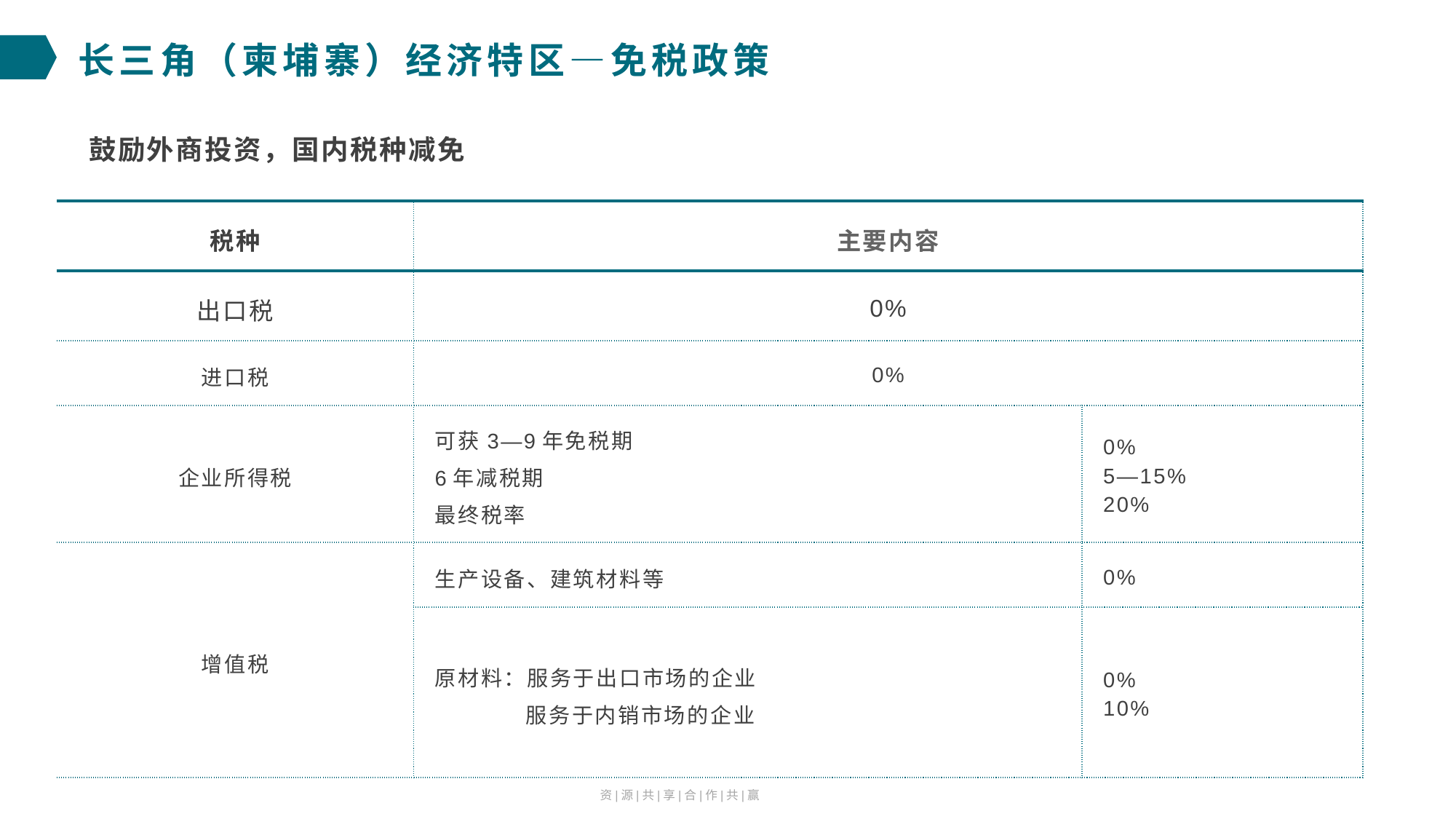

# 长三角（柬埔寨）经济特区—免税政策
鼓励外商投资，国内税种减免
| 税种 | 主要内容 |  |
| --- | --- | --- |
| 出口税 | 0% |  |
| 进口税 | 0% |  |
| 企业所得税 | 可获3—9年免税期 6年减税期 最终税率 | 0% 5—15% 20% |
| 增值税 | 生产设备、建筑材料等 | 0% |
|  | 原材料：服务于出口市场的企业 服务于内销市场的企业 | 0% 10% |